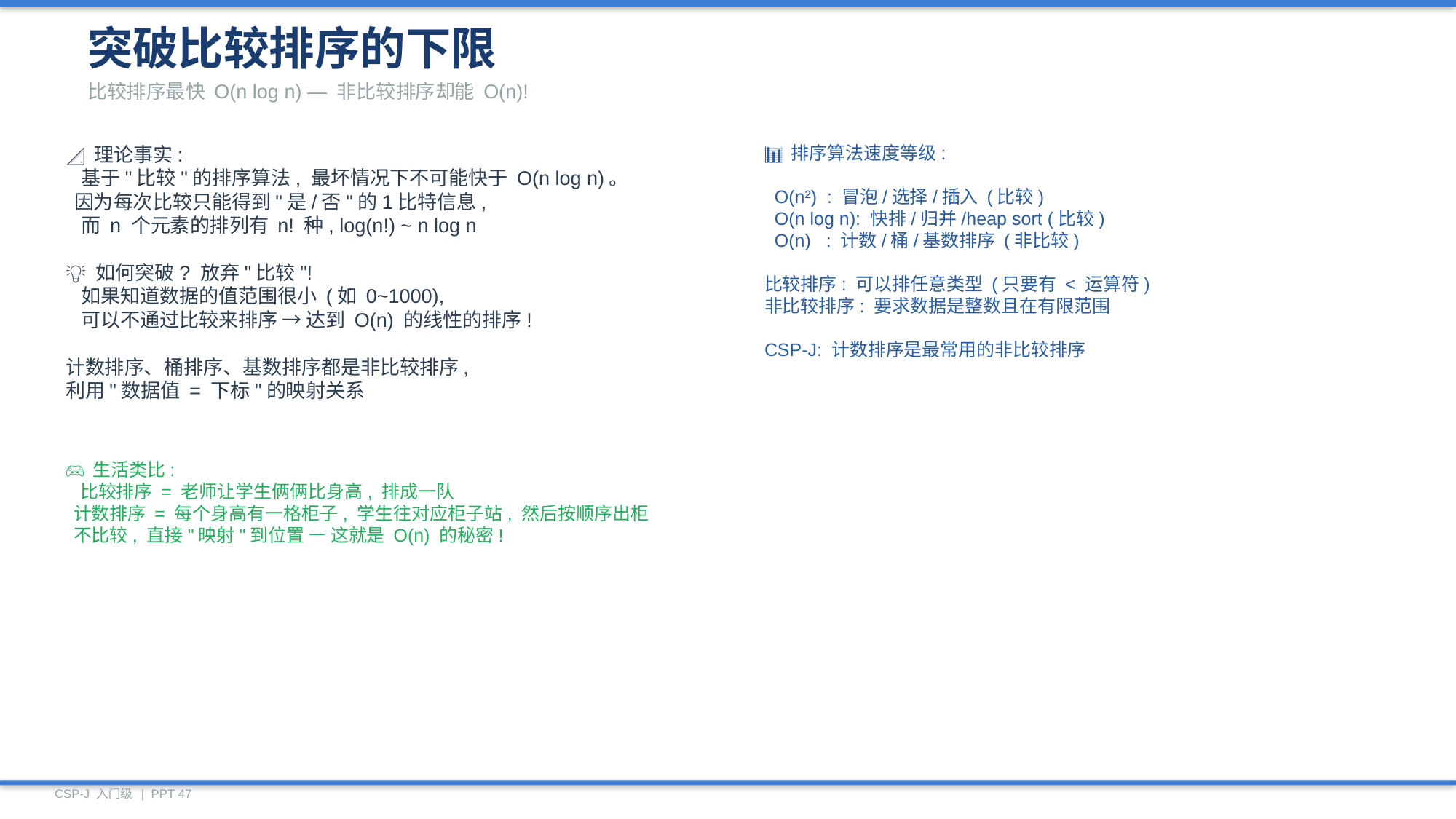

突破比较排序的下限
比较排序最快 O(n log n) — 非比较排序却能 O(n)!
📐 理论事实:
  基于"比较"的排序算法, 最坏情况下不可能快于 O(n log n)。
  因为每次比较只能得到"是/否"的1比特信息,
  而 n 个元素的排列有 n! 种, log(n!) ~ n log n
💡 如何突破? 放弃"比较"!
  如果知道数据的值范围很小 (如 0~1000),
  可以不通过比较来排序 → 达到 O(n) 的线性的排序!
计数排序、桶排序、基数排序都是非比较排序,
利用"数据值 = 下标"的映射关系
📊 排序算法速度等级:
  O(n²)  : 冒泡/选择/插入 (比较)
  O(n log n): 快排/归并/heap sort (比较)
  O(n)   : 计数/桶/基数排序 (非比较)
比较排序: 可以排任意类型 (只要有 < 运算符)
非比较排序: 要求数据是整数且在有限范围
CSP-J: 计数排序是最常用的非比较排序
🎮 生活类比:
  比较排序 = 老师让学生俩俩比身高, 排成一队
  计数排序 = 每个身高有一格柜子, 学生往对应柜子站, 然后按顺序出柜
  不比较, 直接"映射"到位置 — 这就是 O(n) 的秘密!

CSP-J 入门级  |  PPT 47